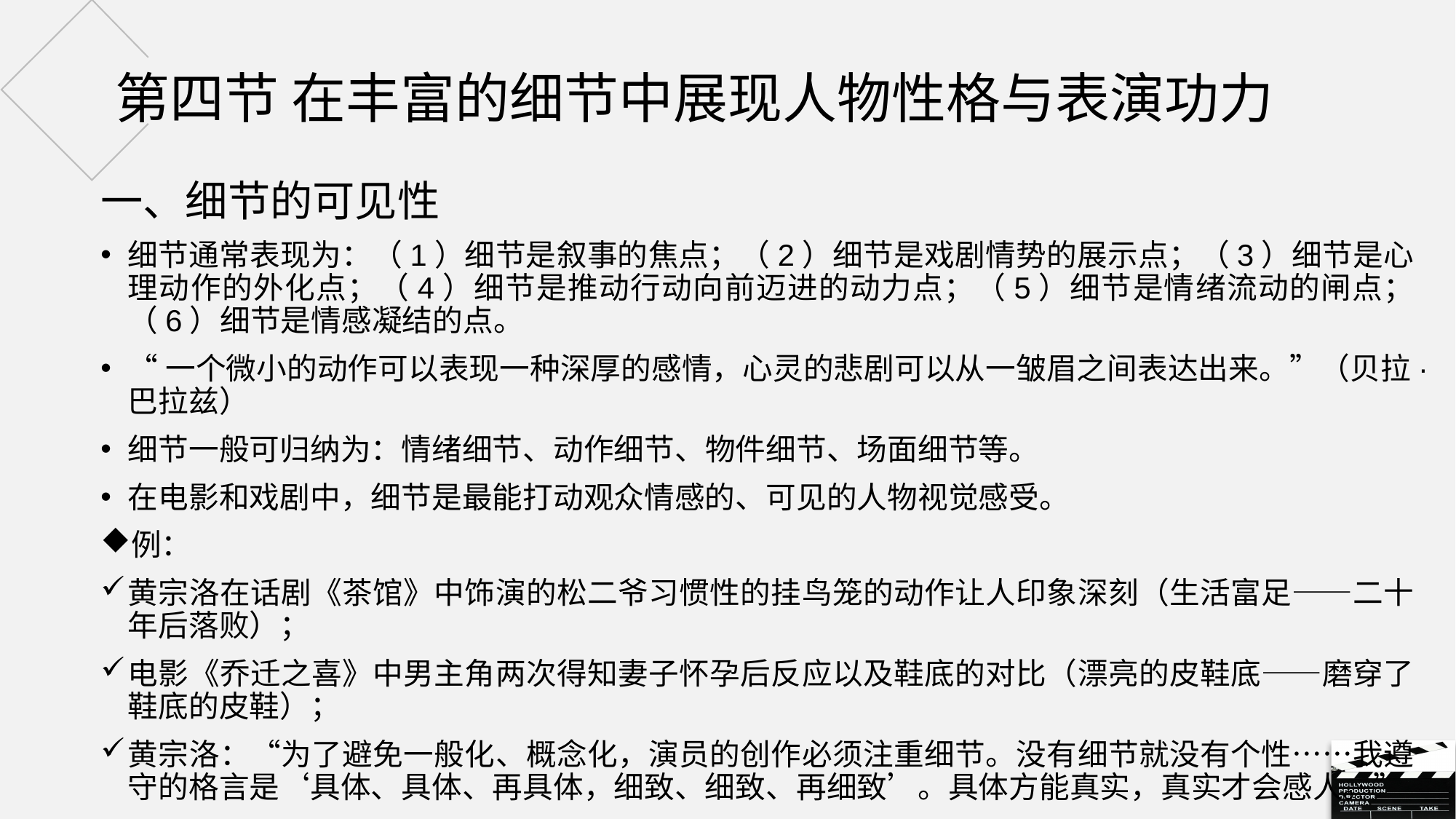

# 第四节 在丰富的细节中展现人物性格与表演功力
一、细节的可见性
细节通常表现为：（1）细节是叙事的焦点；（2）细节是戏剧情势的展示点；（3）细节是心理动作的外化点；（4）细节是推动行动向前迈进的动力点；（5）细节是情绪流动的闸点；（6）细节是情感凝结的点。
“一个微小的动作可以表现一种深厚的感情，心灵的悲剧可以从一皱眉之间表达出来。”（贝拉·巴拉兹）
细节一般可归纳为：情绪细节、动作细节、物件细节、场面细节等。
在电影和戏剧中，细节是最能打动观众情感的、可见的人物视觉感受。
例：
黄宗洛在话剧《茶馆》中饰演的松二爷习惯性的挂鸟笼的动作让人印象深刻（生活富足——二十年后落败）；
电影《乔迁之喜》中男主角两次得知妻子怀孕后反应以及鞋底的对比（漂亮的皮鞋底——磨穿了鞋底的皮鞋）；
黄宗洛：“为了避免一般化、概念化，演员的创作必须注重细节。没有细节就没有个性……我遵守的格言是‘具体、具体、再具体，细致、细致、再细致’。具体方能真实，真实才会感人。”